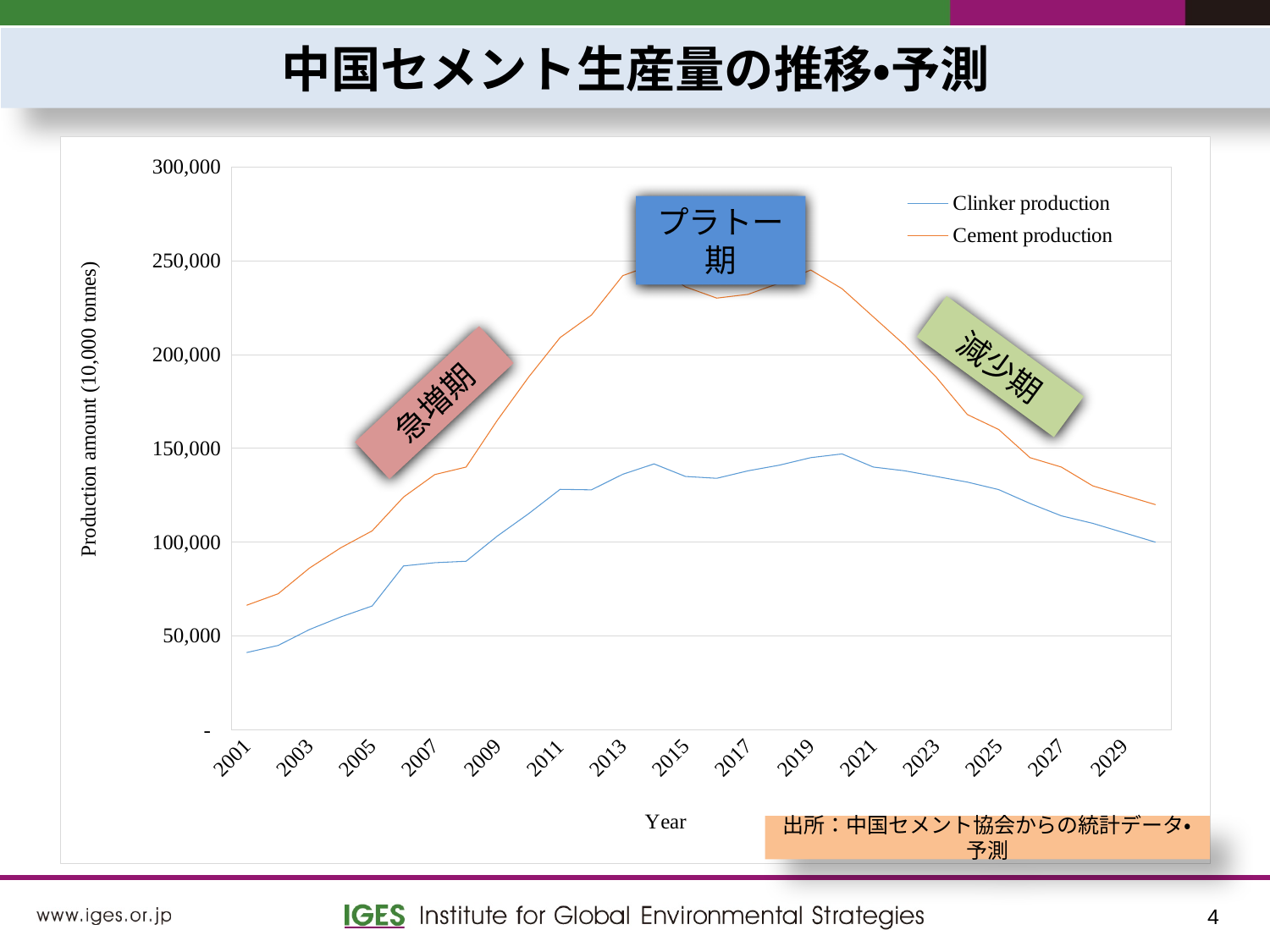

中国セメント生産量の推移・予測

### Chart

| Category | Clinker production  | Cement production  |
|---|---|---|
| 2001 | 41168.0 | 66400.0 |
| 2002 | 44950.0 | 72500.0 |
| 2003 | 53444.0 | 86200.0 |
| 2004 | 60140.0 | 97000.0 |
| 2005 | 65971.778164 | 106000.0 |
| 2006 | 87300.0 | 124000.0 |
| 2007 | 89052.457612 | 136000.0 |
| 2008 | 89812.48962200001 | 140000.0 |
| 2009 | 103282.10896600003 | 165000.0 |
| 2010 | 115198.21825 | 188000.0 |
| 2011 | 128137.04 | 209000.0 |
| 2012 | 127854.14 | 221000.0 |
| 2013 | 136151.1 | 242000.0 |
| 2014 | 141664.65063299998 | 248000.0 |
| 2015 | 135000.0 | 236000.0 |
| 2016 | 134000.0 | 230000.0 |
| 2017 | 138000.0 | 232000.0 |
| 2018 | 141000.0 | 238000.0 |
| 2019 | 145000.0 | 245000.0 |
| 2020 | 147000.0 | 235000.0 |
| 2021 | 140000.0 | 220000.0 |
| 2022 | 138000.0 | 205000.0 |
| 2023 | 135000.0 | 188000.0 |
| 2024 | 132000.0 | 168000.0 |
| 2025 | 128000.0 | 160000.0 |
| 2026 | 120600.0 | 145000.0 |
| 2027 | 114000.0 | 140000.0 |
| 2028 | 110000.0 | 130000.0 |
| 2029 | 105000.0 | 125000.0 |
| 2030 | 100000.0 | 120000.0 |
プラトー期
減少期
急増期
出所：中国セメント協会からの統計データ・予測